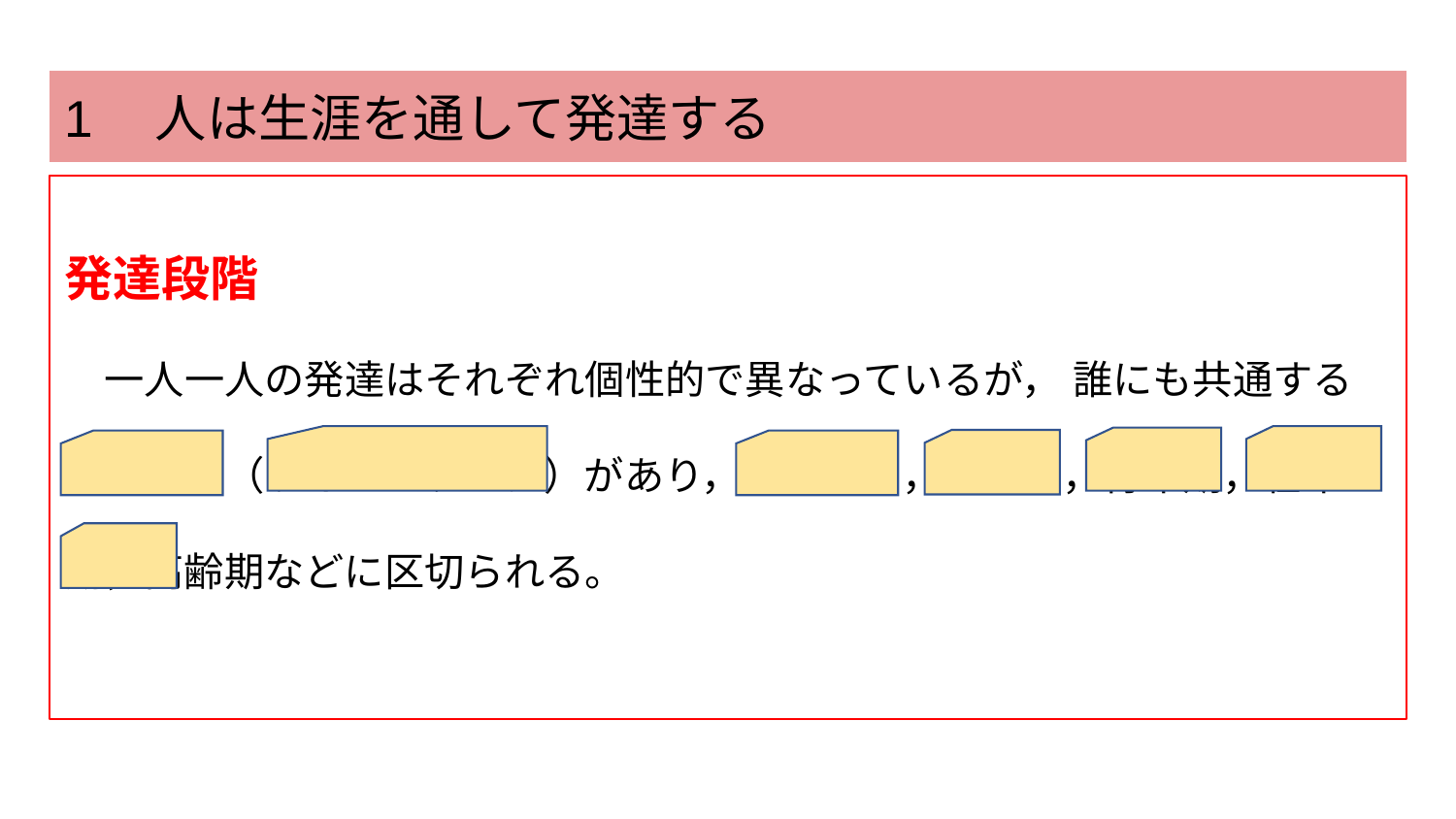

# 1　人は生涯を通して発達する

発達段階
　一人一人の発達はそれぞれ個性的で異なっているが， 誰にも共通する
発達段階（ライフステージ）があり，乳幼児期，児童期，青年期，壮年期，高齢期などに区切られる。